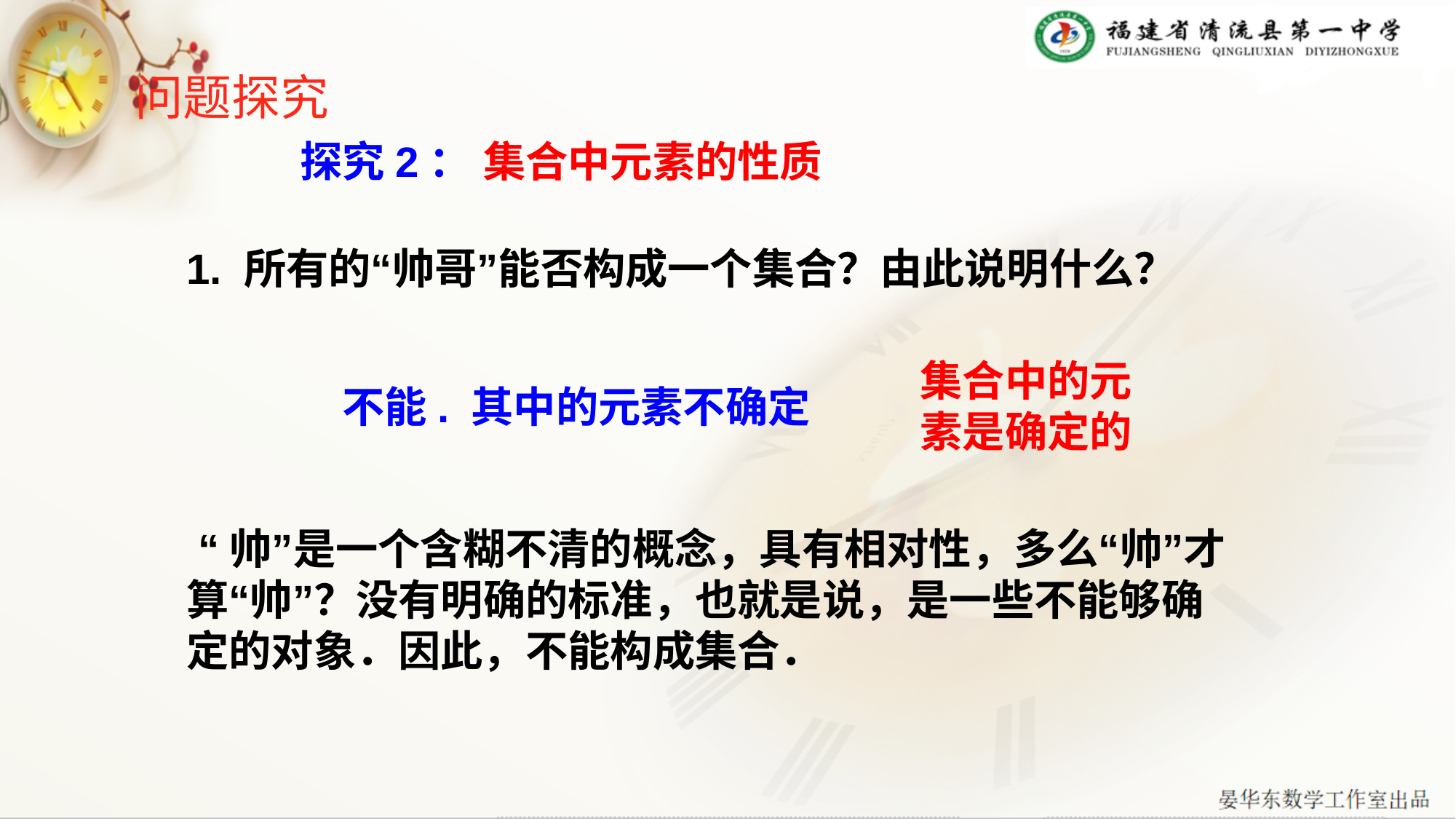

问题探究
探究2： 集合中元素的性质
1. 所有的“帅哥”能否构成一个集合？由此说明什么？

集合中的元素是确定的
不能. 其中的元素不确定
 “帅”是一个含糊不清的概念，具有相对性，多么“帅”才算“帅”？没有明确的标准，也就是说，是一些不能够确定的对象．因此，不能构成集合．